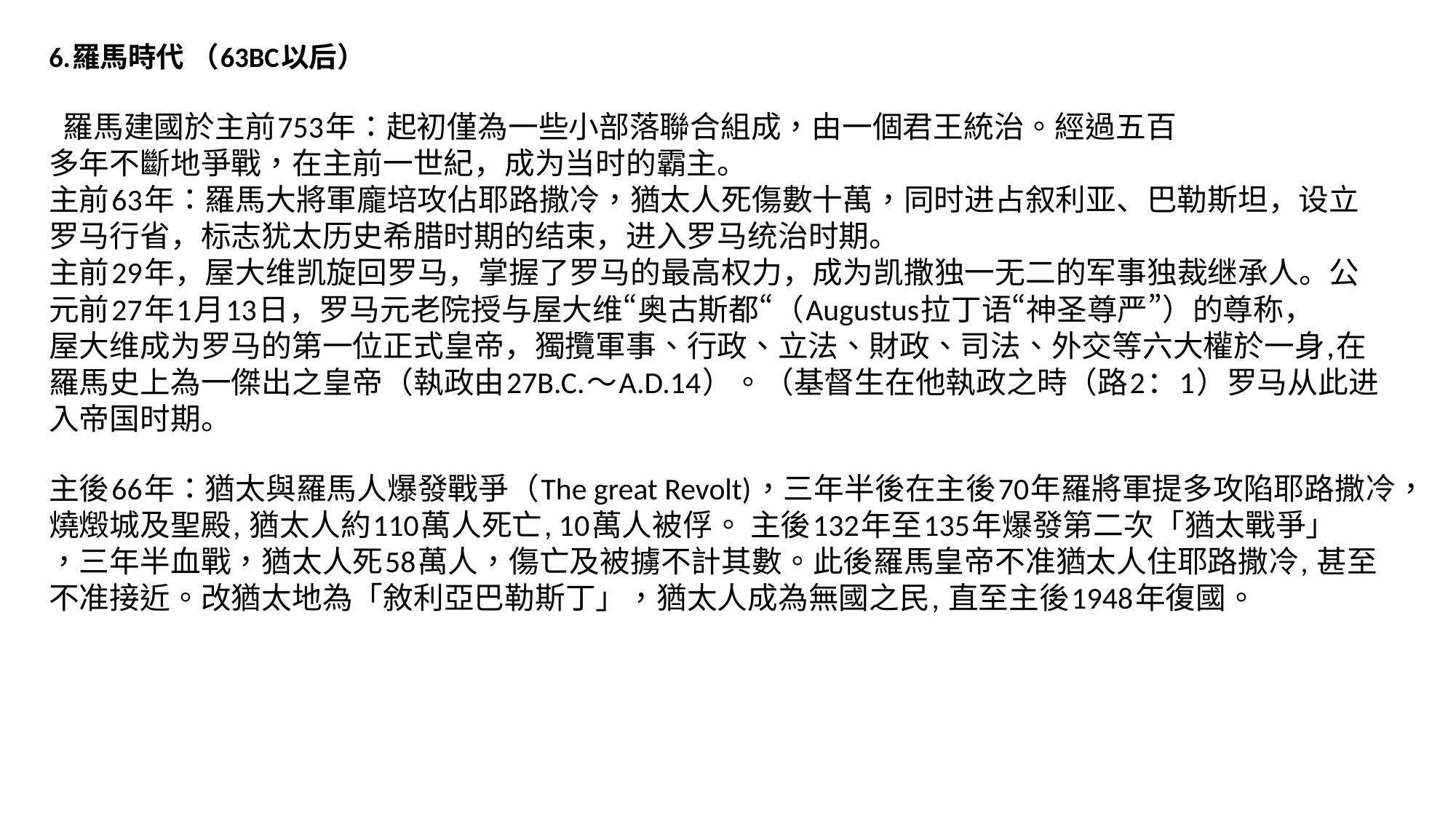

6.羅馬時代 （63BC以后）

  羅馬建國於主前753年：起初僅為一些小部落聯合組成，由一個君王統治。經過五百
多年不斷地爭戰，在主前一世紀，成为当时的霸主。
主前63年：羅馬大將軍龐培攻佔耶路撒冷，猶太人死傷數十萬，同时进占叙利亚、巴勒斯坦，设立
罗马行省，标志犹太历史希腊时期的结束，进入罗马统治时期。
主前29年，屋大维凯旋回罗马，掌握了罗马的最高权力，成为凯撒独一无二的军事独裁继承人。公
元前27年1月13日，罗马元老院授与屋大维“奥古斯都“（Augustus拉丁语“神圣尊严”）的尊称，
屋大维成为罗马的第一位正式皇帝，獨攬軍事、行政、立法、財政、司法、外交等六大權於一身,在
羅馬史上為一傑出之皇帝（執政由27B.C.～A.D.14）。（基督生在他執政之時（路2：1）罗马从此进
入帝国时期。
主後66年：猶太與羅馬人爆發戰爭（The great Revolt)，三年半後在主後70年羅將軍提多攻陷耶路撒冷，
燒燬城及聖殿, 猶太人約110萬人死亡, 10萬人被俘。 主後132年至135年爆發第二次「猶太戰爭」
，三年半血戰，猶太人死58萬人，傷亡及被擄不計其數。此後羅馬皇帝不准猶太人住耶路撒冷, 甚至
不准接近。改猶太地為「敘利亞巴勒斯丁」，猶太人成為無國之民, 直至主後1948年復國。